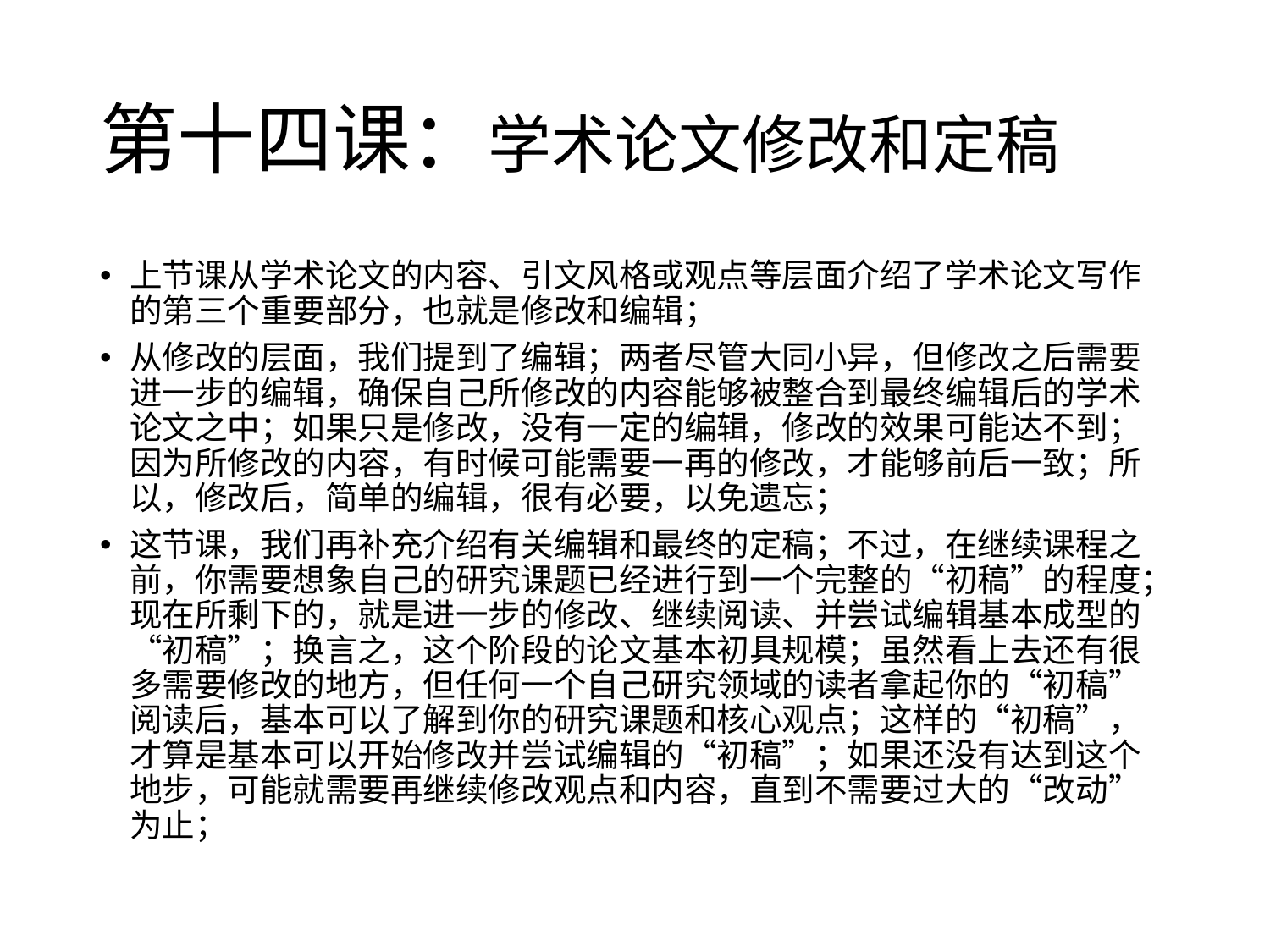

# 第十四课：学术论文修改和定稿
上节课从学术论文的内容、引文风格或观点等层面介绍了学术论文写作的第三个重要部分，也就是修改和编辑；
从修改的层面，我们提到了编辑；两者尽管大同小异，但修改之后需要进一步的编辑，确保自己所修改的内容能够被整合到最终编辑后的学术论文之中；如果只是修改，没有一定的编辑，修改的效果可能达不到；因为所修改的内容，有时候可能需要一再的修改，才能够前后一致；所以，修改后，简单的编辑，很有必要，以免遗忘；
这节课，我们再补充介绍有关编辑和最终的定稿；不过，在继续课程之前，你需要想象自己的研究课题已经进行到一个完整的“初稿”的程度；现在所剩下的，就是进一步的修改、继续阅读、并尝试编辑基本成型的“初稿”；换言之，这个阶段的论文基本初具规模；虽然看上去还有很多需要修改的地方，但任何一个自己研究领域的读者拿起你的“初稿”阅读后，基本可以了解到你的研究课题和核心观点；这样的“初稿”，才算是基本可以开始修改并尝试编辑的“初稿”；如果还没有达到这个地步，可能就需要再继续修改观点和内容，直到不需要过大的“改动”为止；